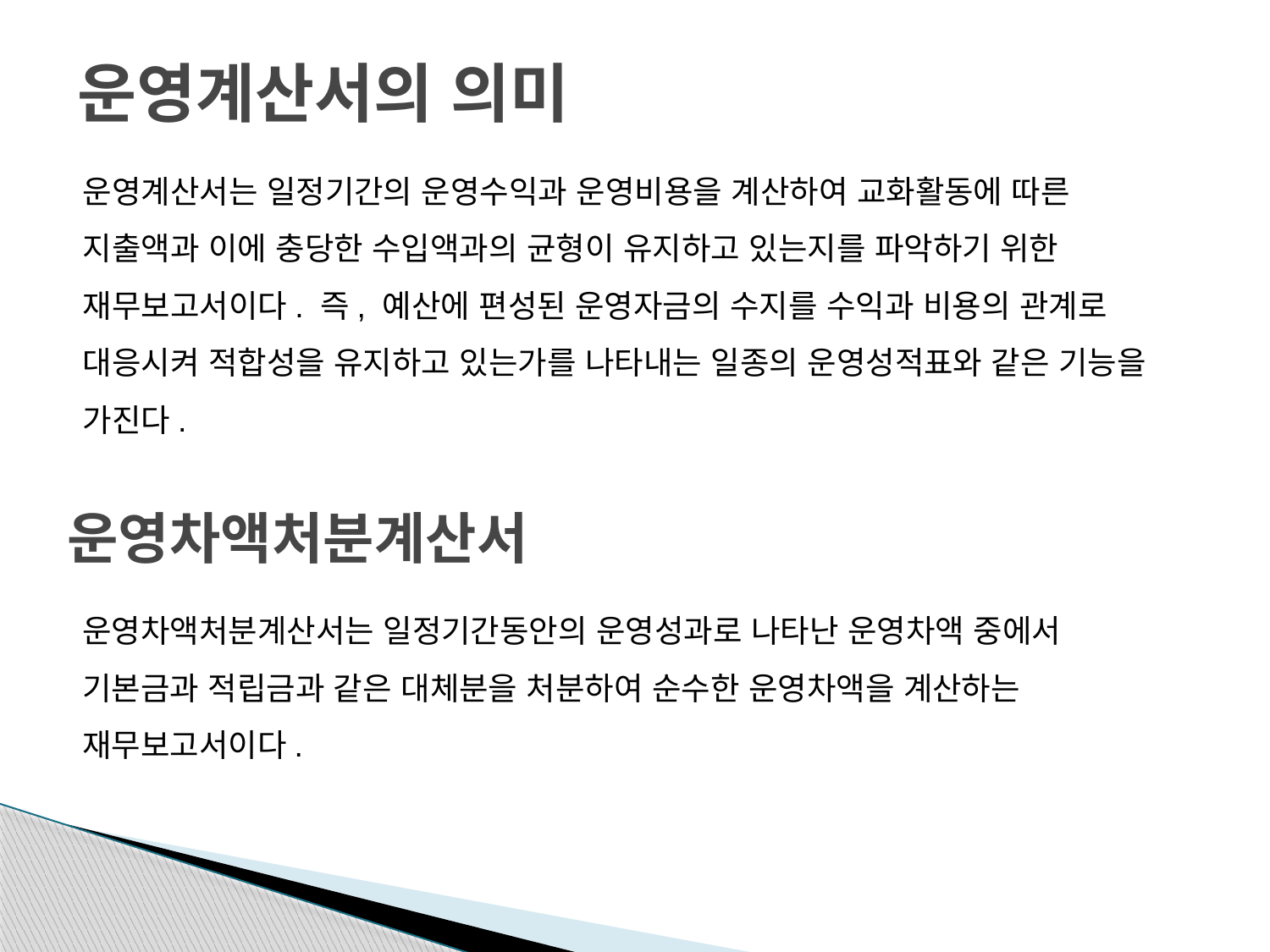

# 운영계산서의 의미
운영계산서는 일정기간의 운영수익과 운영비용을 계산하여 교화활동에 따른 지출액과 이에 충당한 수입액과의 균형이 유지하고 있는지를 파악하기 위한 재무보고서이다. 즉, 예산에 편성된 운영자금의 수지를 수익과 비용의 관계로 대응시켜 적합성을 유지하고 있는가를 나타내는 일종의 운영성적표와 같은 기능을 가진다.

운영차액처분계산서
운영차액처분계산서는 일정기간동안의 운영성과로 나타난 운영차액 중에서 기본금과 적립금과 같은 대체분을 처분하여 순수한 운영차액을 계산하는 재무보고서이다.